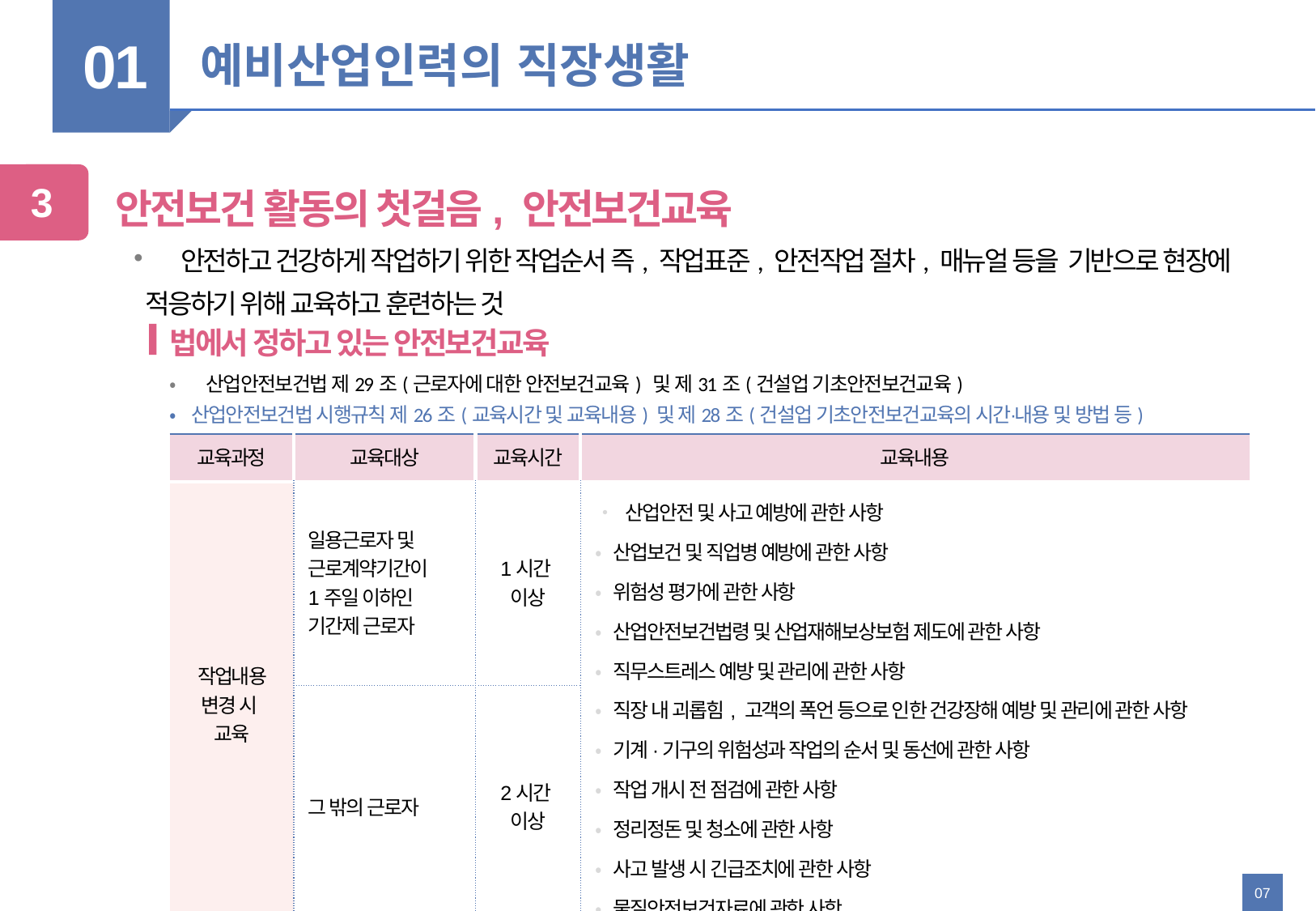

01

예비산업인력의 직장생활

3
안전보건 활동의 첫걸음, 안전보건교육
•   안전하고 건강하게 작업하기 위한 작업순서 즉, 작업표준, 안전작업 절차, 매뉴얼 등을  기반으로 현장에
적응하기 위해 교육하고 훈련하는 것
법에서 정하고 있는 안전보건교육

•  산업안전보건법 제29조(근로자에 대한 안전보건교육)  및 제31조(건설업 기초안전보건교육)
•  산업안전보건법 시행규칙 제26조(교육시간 및 교육내용) 및 제28조(건설업 기초안전보건교육의 시간∙내용 및 방법 등)
| 교육과정 | 교육대상 | 교육시간 | 교육내용 |
| --- | --- | --- | --- |
| 작업내용 변경 시 교육 | 일용근로자 및 근로계약기간이 1주일 이하인 기간제 근로자 | 1시간 이상 | • 산업안전 및 사고 예방에 관한 사항 • 산업보건 및 직업병 예방에 관한 사항 • 위험성 평가에 관한 사항 • 산업안전보건법령 및 산업재해보상보험 제도에 관한 사항 • 직무스트레스 예방 및 관리에 관한 사항 • 직장 내 괴롭힘, 고객의 폭언 등으로 인한 건강장해 예방 및 관리에 관한 사항 • 기계 ∙ 기구의 위험성과 작업의 순서 및 동선에 관한 사항 • 작업 개시 전 점검에 관한 사항 • 정리정돈 및 청소에 관한 사항 • 사고 발생 시 긴급조치에 관한 사항 • 물질안전보건자료에 관한 사항 |
|  | 그 밖의 근로자 | 2시간 이상 |  |
07